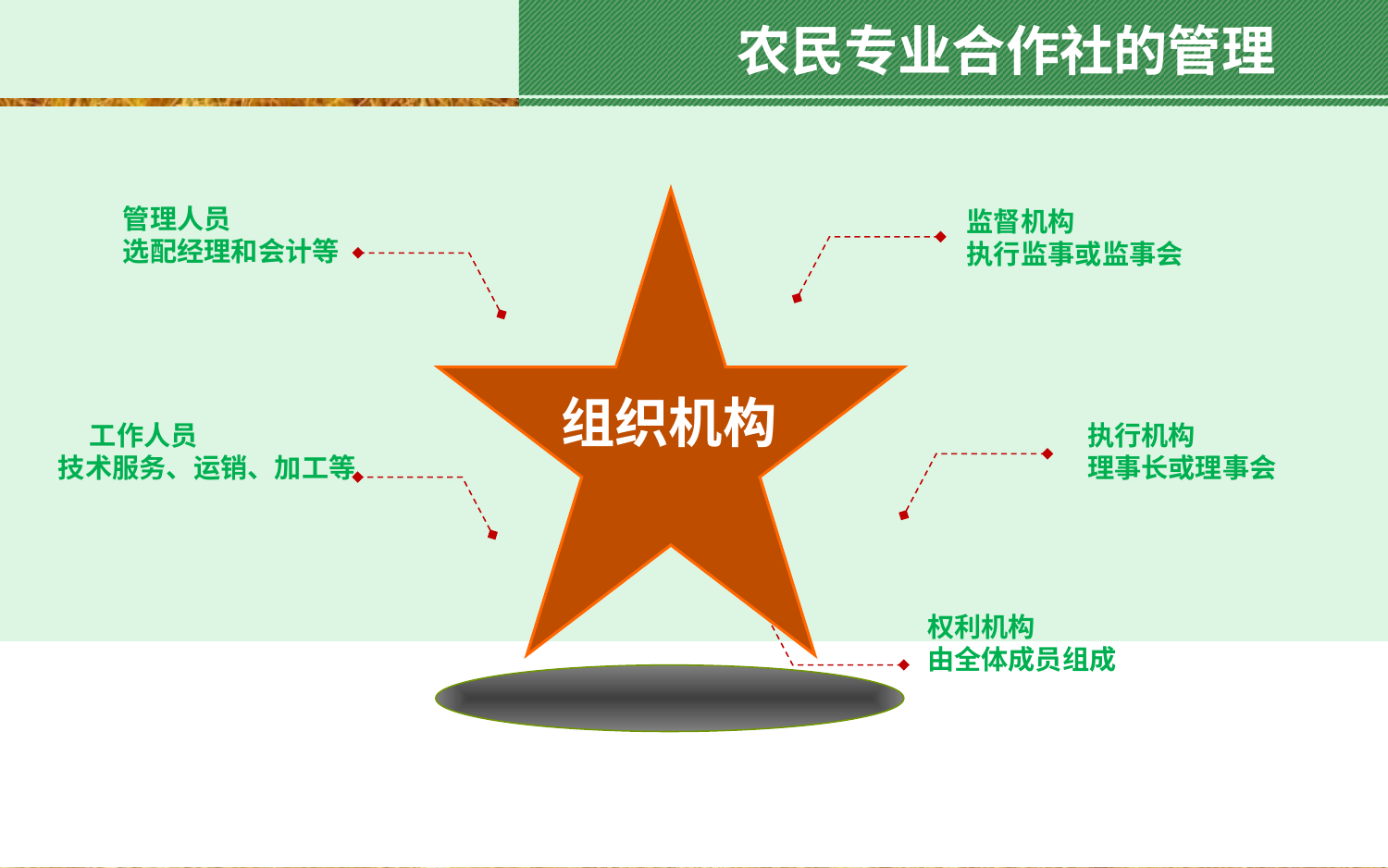

农民专业合作社的管理

组织机构
管理人员
选配经理和会计等
监督机构
执行监事或监事会

执行机构
理事长或理事会
    工作人员
技术服务、运销、加工等

权利机构
由全体成员组成